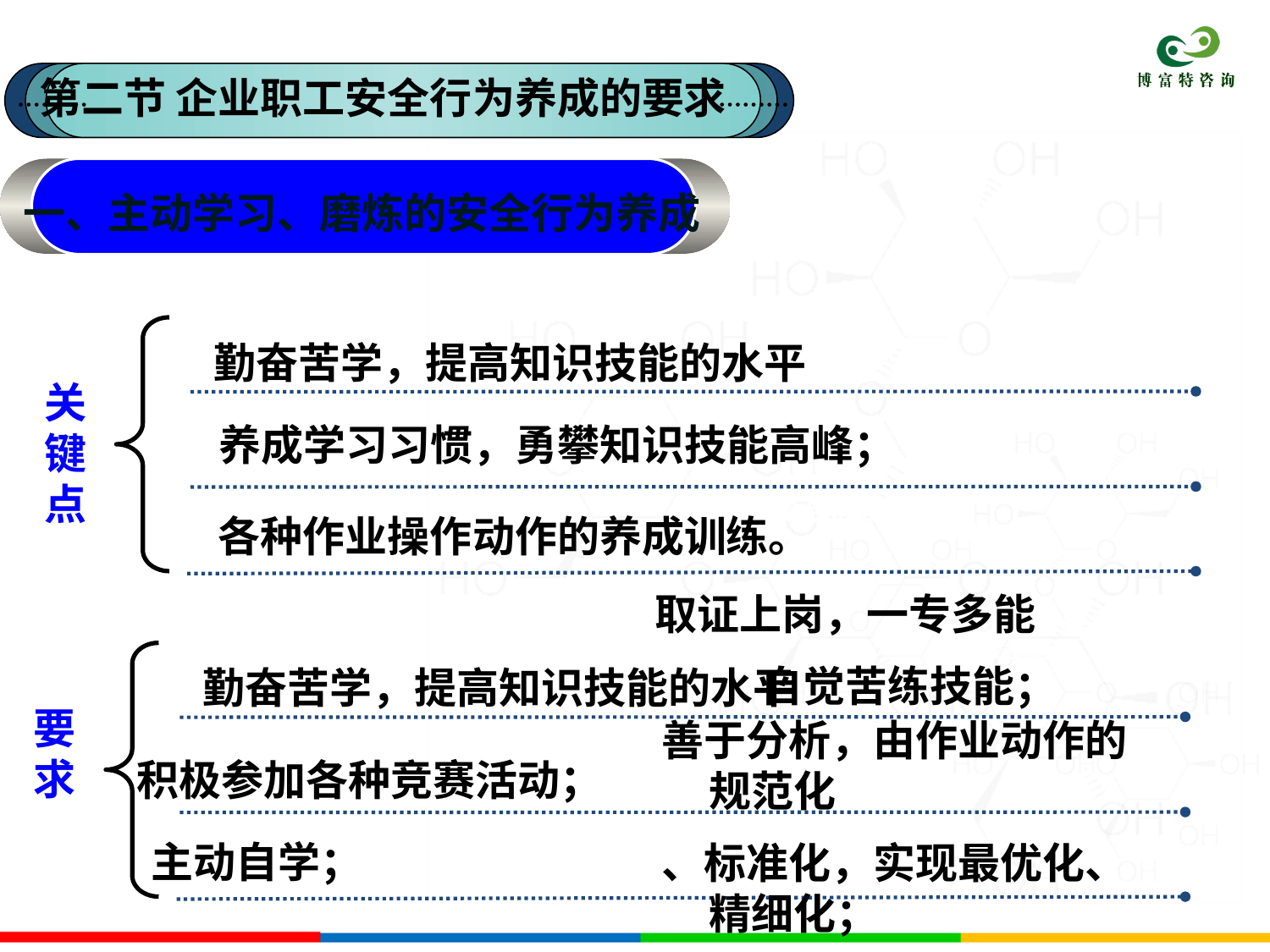

第二节 企业职工安全行为养成的要求

一、主动学习、磨炼的安全行为养成

勤奋苦学，提高知识技能的水平
关键点

养成学习习惯，勇攀知识技能高峰；

各种作业操作动作的养成训练。

取证上岗，一专多能

自觉苦练技能；
勤奋苦学，提高知识技能的水平
要求
善于分析，由作业动作的规范化
、标准化，实现最优化、精细化；

积极参加各种竞赛活动；

主动自学；